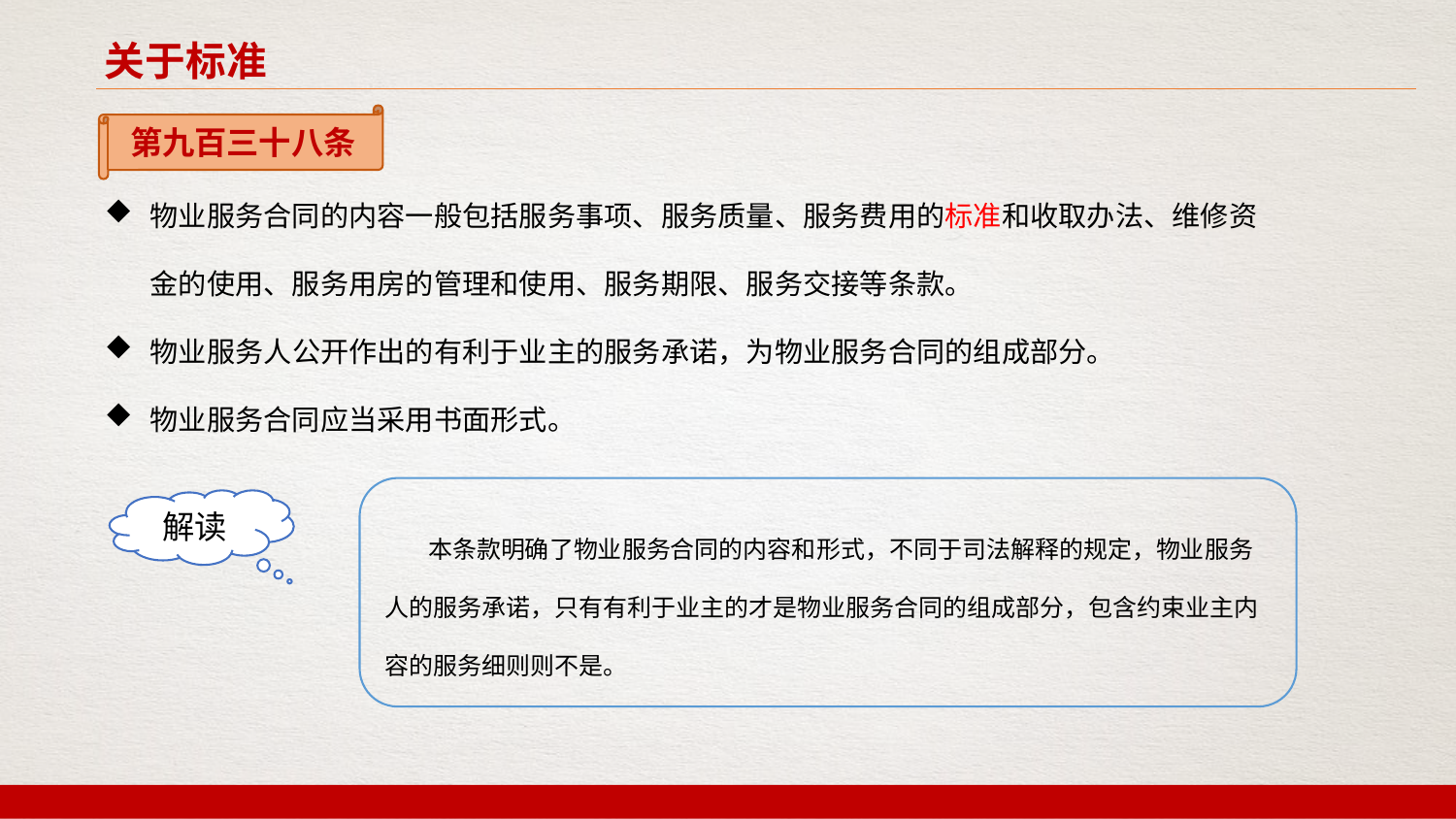

关于标准
第九百三十八条
物业服务合同的内容一般包括服务事项、服务质量、服务费用的标准和收取办法、维修资金的使用、服务用房的管理和使用、服务期限、服务交接等条款。
物业服务人公开作出的有利于业主的服务承诺，为物业服务合同的组成部分。
物业服务合同应当采用书面形式。
       本条款明确了物业服务合同的内容和形式，不同于司法解释的规定，物业服务人的服务承诺，只有有利于业主的才是物业服务合同的组成部分，包含约束业主内容的服务细则则不是。
解读